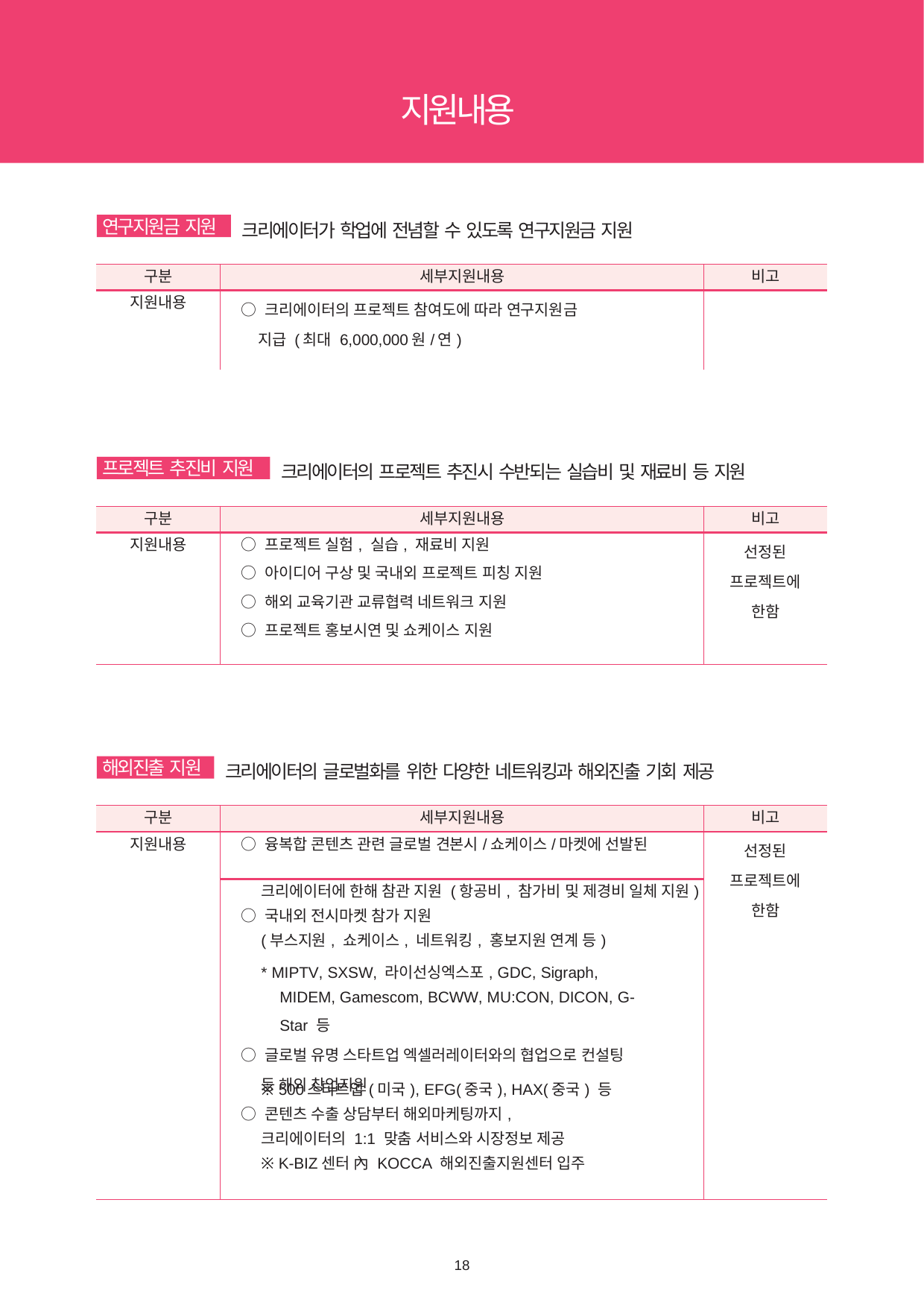

지원내용
연구지원금 지원
크리에이터가 학업에 전념할 수 있도록 연구지원금 지원
| 구분 | 세부지원내용 | 비고 |
| --- | --- | --- |
| 지원내용 | ○ 크리에이터의 프로젝트 참여도에 따라 연구지원금 지급 (최대 6,000,000원/연) |  |
프로젝트 추진비 지원
크리에이터의 프로젝트 추진시 수반되는 실습비 및 재료비 등 지원
| 구분 | 세부지원내용 | 비고 |
| --- | --- | --- |
| 지원내용 | ○ 프로젝트 실험, 실습, 재료비 지원 ○ 아이디어 구상 및 국내외 프로젝트 피칭 지원 ○ 해외 교육기관 교류협력 네트워크 지원 ○ 프로젝트 홍보시연 및 쇼케이스 지원 | 선정된 프로젝트에 한함 |
해외진출 지원
크리에이터의 글로벌화를 위한 다양한 네트워킹과 해외진출 기회 제공
| 구분 | 세부지원내용 | 비고 |
| --- | --- | --- |
| 지원내용 | ○ 융복합 콘텐츠 관련 글로벌 견본시/쇼케이스/마켓에 선발된 | 선정된 프로젝트에 한함 |
|  | 크리에이터에 한해 참관 지원 (항공비, 참가비 및 제경비 일체 지원) |  |
|  | ○ 국내외 전시마켓 참가 지원 |  |
|  | (부스지원, 쇼케이스, 네트워킹, 홍보지원 연계 등) |  |
|  | \* MIPTV, SXSW, 라이선싱엑스포, GDC, Sigraph, MIDEM, Gamescom, BCWW, MU:CON, DICON, G-Star 등 ○ 글로벌 유명 스타트업 엑셀러레이터와의 협업으로 컨설팅 등 해외 창업지원 |  |
|  | ※ 500스타트업(미국), EFG(중국), HAX(중국) 등 |  |
|  | ○ 콘텐츠 수출 상담부터 해외마케팅까지, |  |
|  | 크리에이터의 1:1 맞춤 서비스와 시장정보 제공 |  |
|  | ※ K-BIZ센터 內 KOCCA 해외진출지원센터 입주 |  |
18